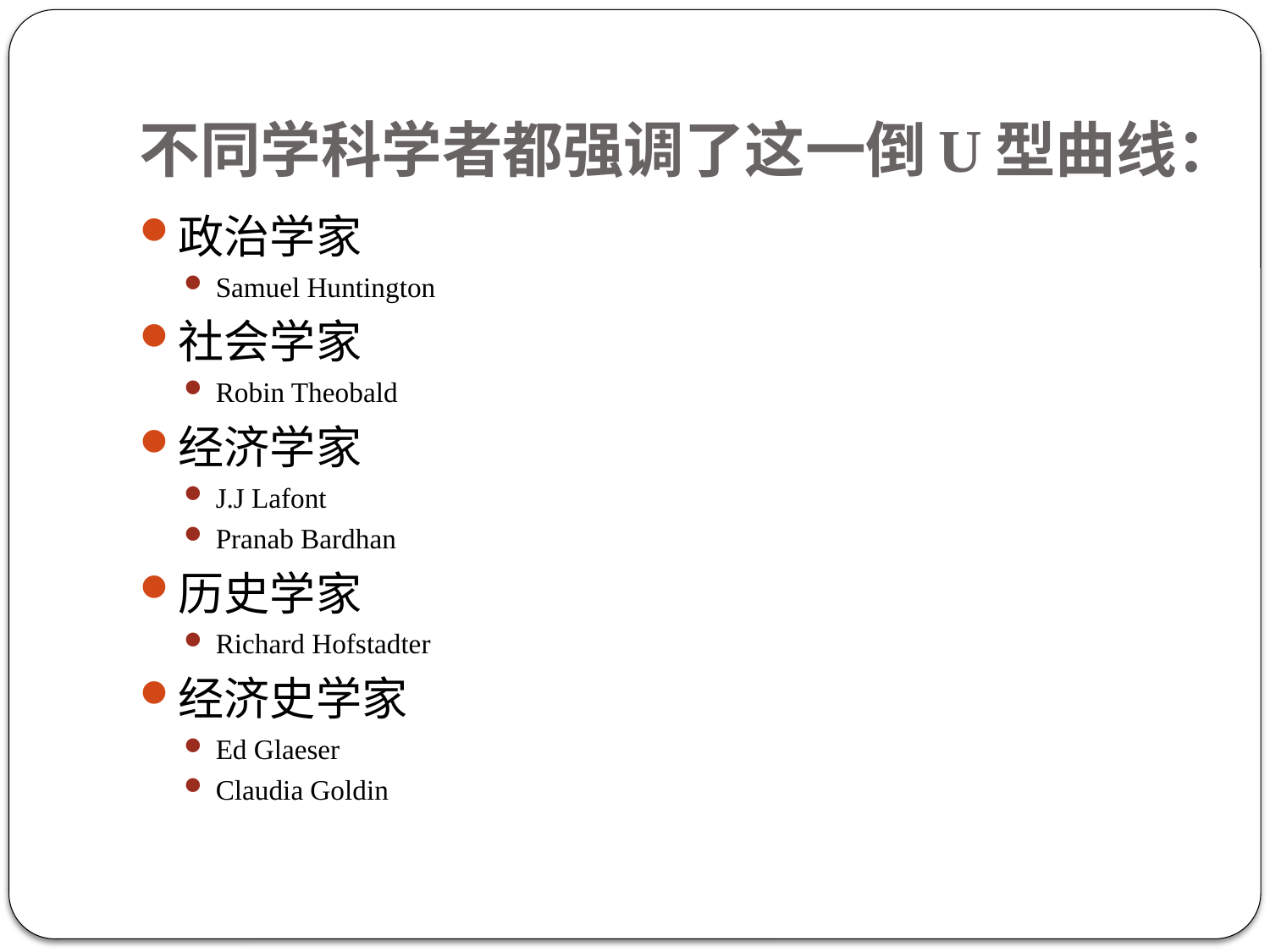

# 不同学科学者都强调了这一倒U型曲线：
政治学家
Samuel Huntington
社会学家
Robin Theobald
经济学家
J.J Lafont
Pranab Bardhan
历史学家
Richard Hofstadter
经济史学家
Ed Glaeser
Claudia Goldin